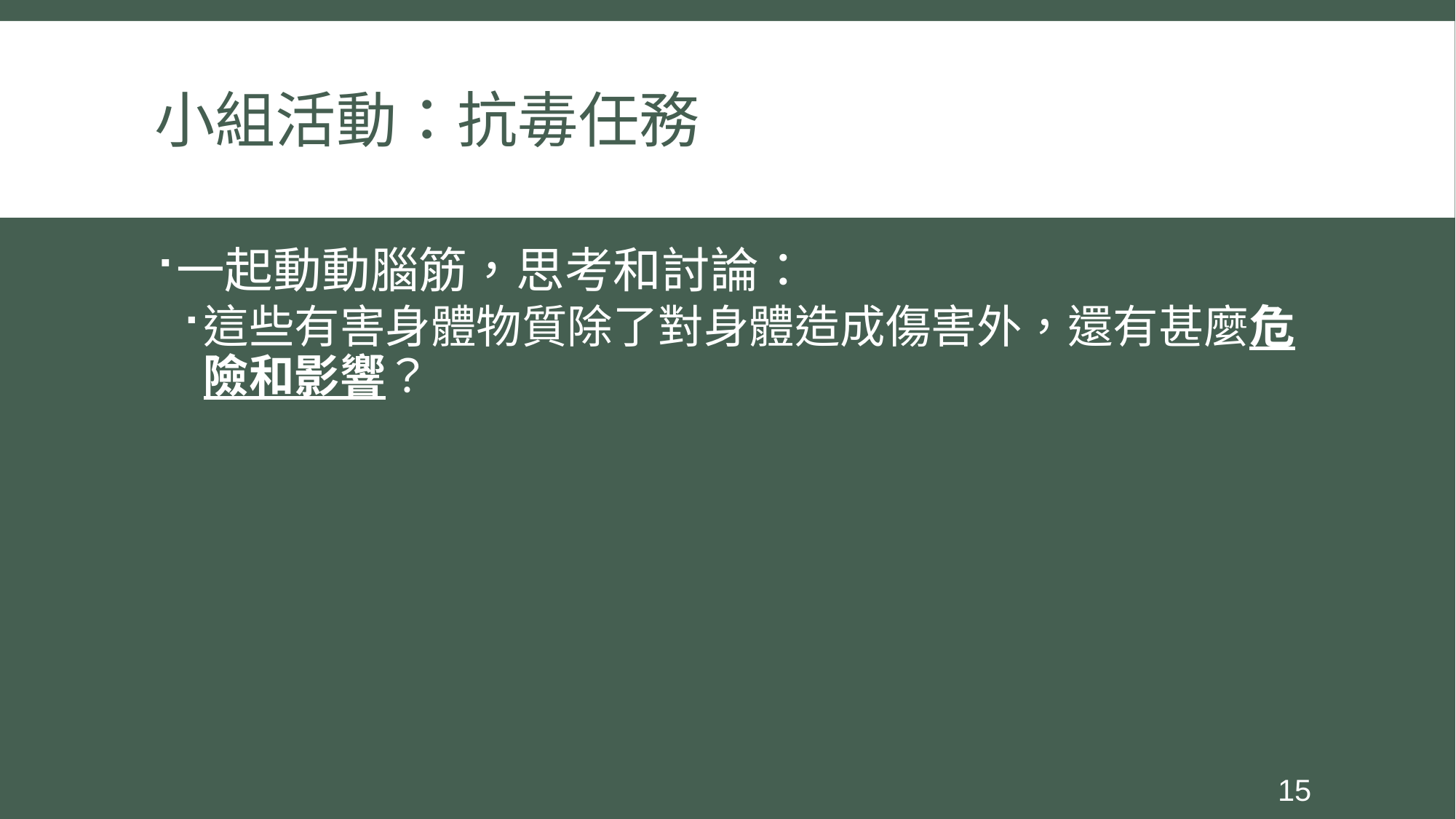

# 小組活動：抗毒任務
一起動動腦筋，思考和討論：
這些有害身體物質除了對身體造成傷害外，還有甚麼危險和影響？
15